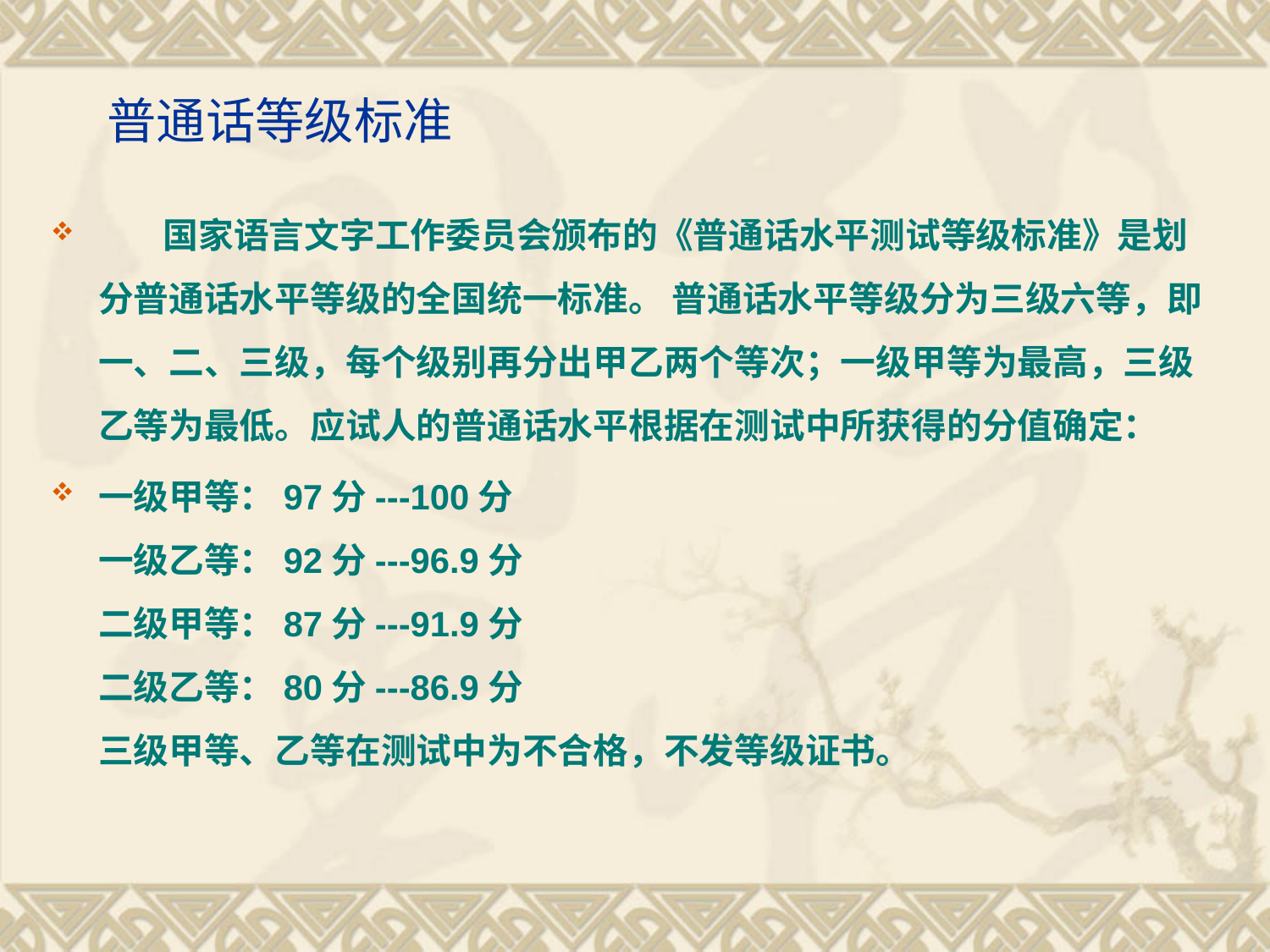

# 普通话等级标准
       国家语言文字工作委员会颁布的《普通话水平测试等级标准》是划分普通话水平等级的全国统一标准。 普通话水平等级分为三级六等，即一、二、三级，每个级别再分出甲乙两个等次；一级甲等为最高，三级乙等为最低。应试人的普通话水平根据在测试中所获得的分值确定：
一级甲等：97分---100分
一级乙等：92分---96.9分
二级甲等：87分---91.9分
二级乙等：80分---86.9分
三级甲等、乙等在测试中为不合格，不发等级证书。